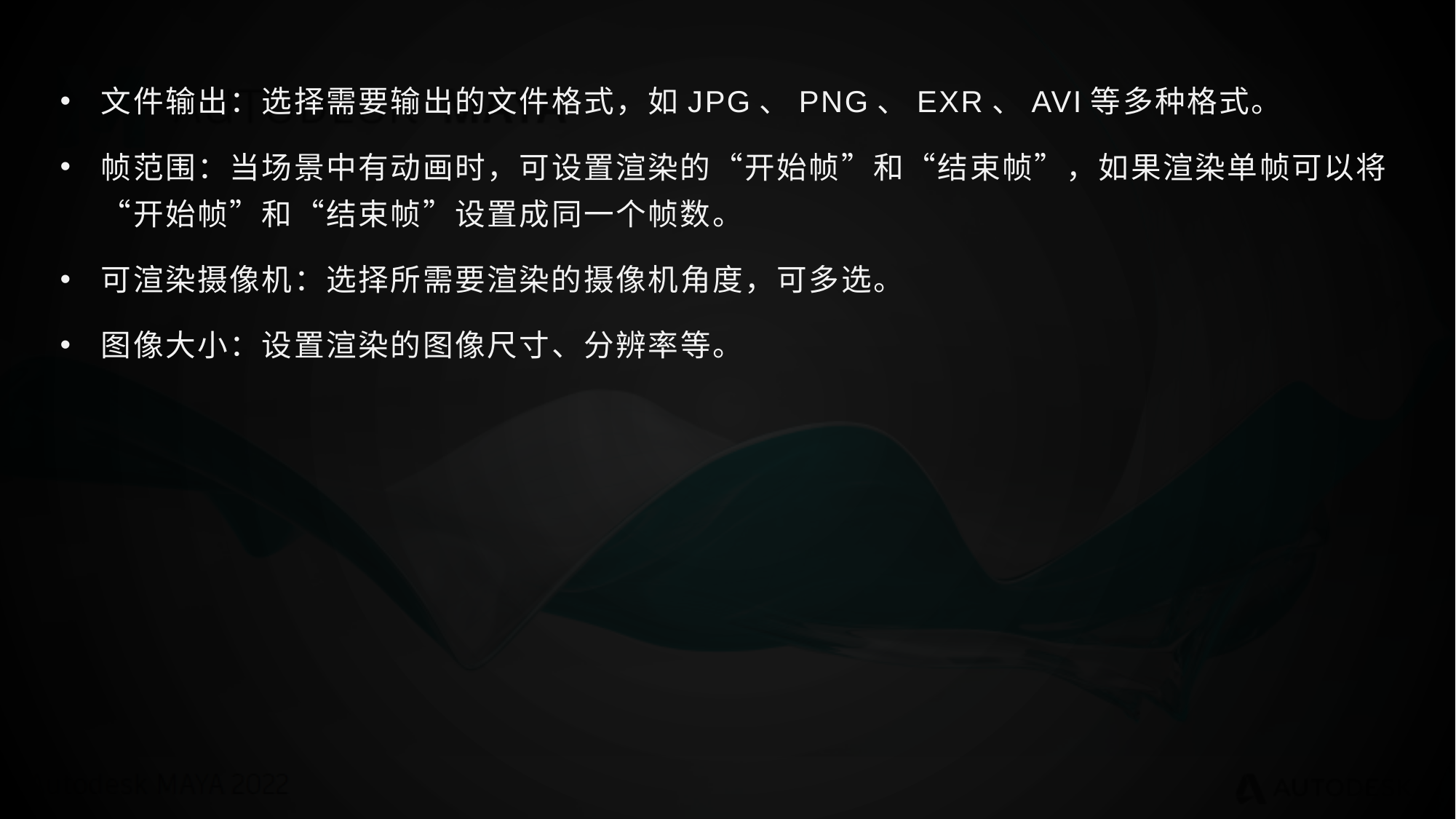

文件输出：选择需要输出的文件格式，如JPG、PNG、EXR、AVI等多种格式。
帧范围：当场景中有动画时，可设置渲染的“开始帧”和“结束帧”，如果渲染单帧可以将“开始帧”和“结束帧”设置成同一个帧数。
可渲染摄像机：选择所需要渲染的摄像机角度，可多选。
图像大小：设置渲染的图像尺寸、分辨率等。